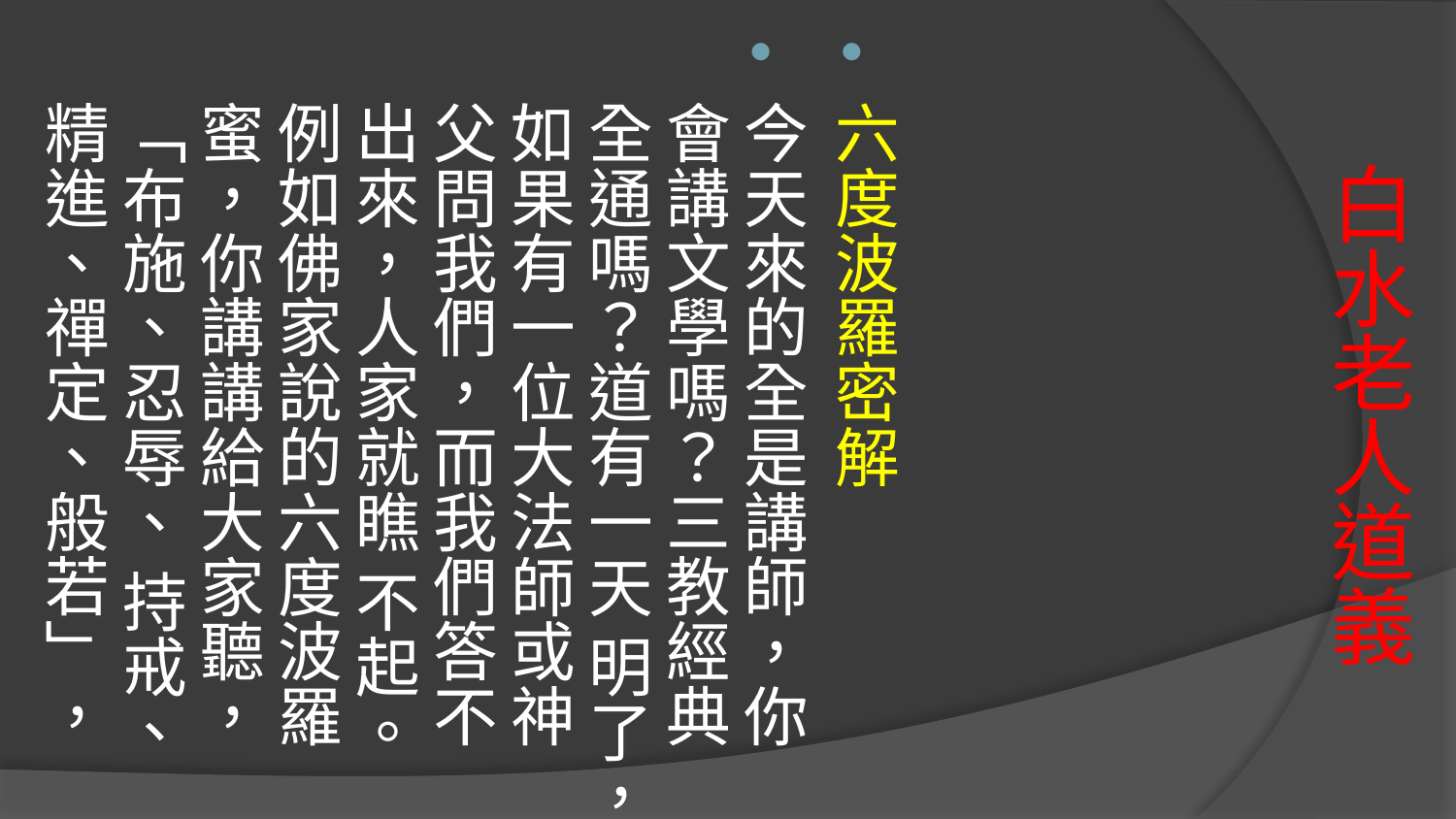

六度波羅密解
今天來的全是講師，你會講文學嗎？三教經典全通嗎？道有一天 明了，如果有一位大法師或神父問我們，而我們答不出來，人家就瞧 不起。例如佛家說的六度波羅蜜，你講講給大家聽，「布施、忍辱、 持戒、精進、禪定、般若」，
# 白水老人道義